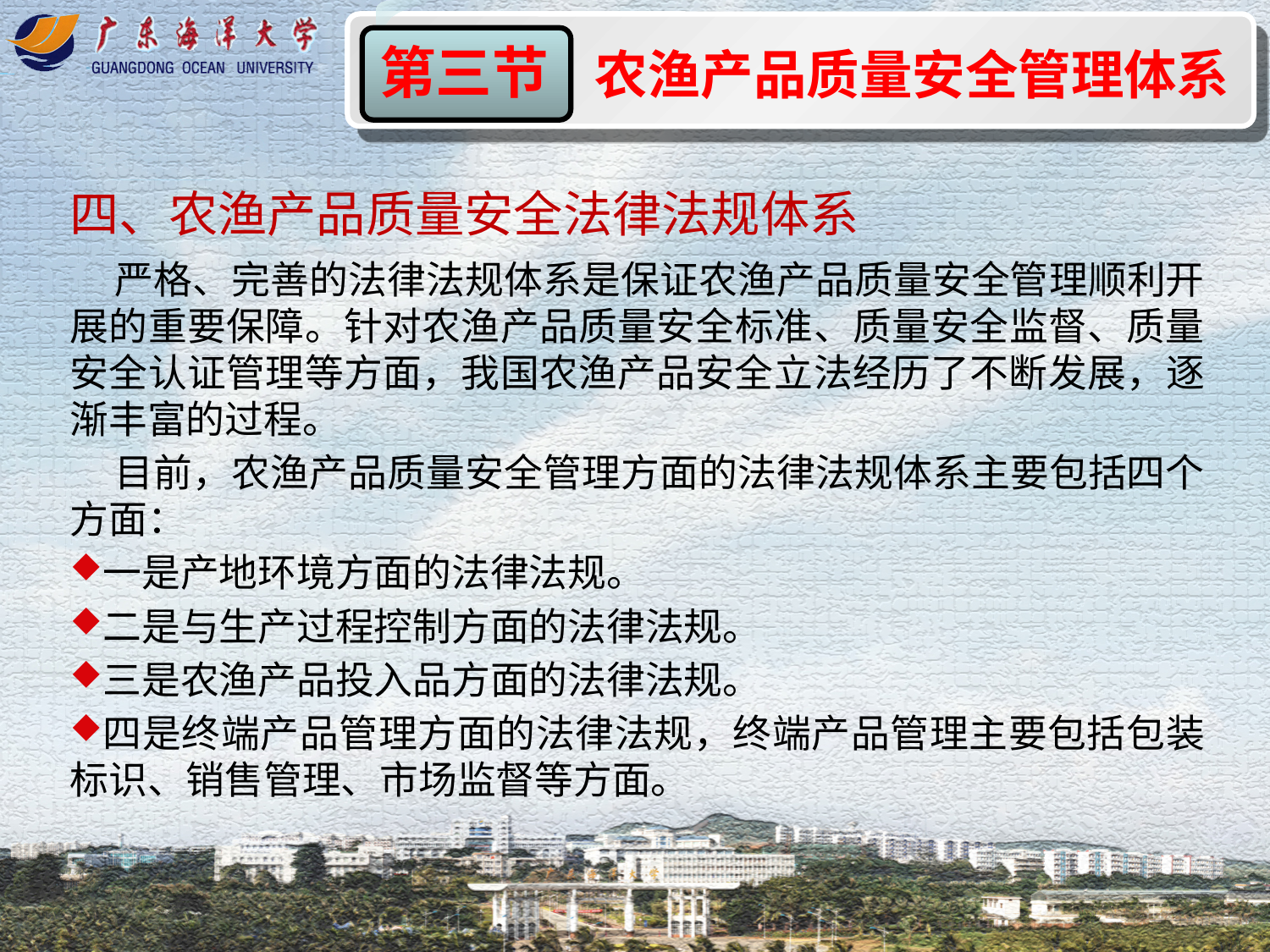

农渔产品质量安全管理体系

第三节
四、农渔产品质量安全法律法规体系
    严格、完善的法律法规体系是保证农渔产品质量安全管理顺利开展的重要保障。针对农渔产品质量安全标准、质量安全监督、质量安全认证管理等方面，我国农渔产品安全立法经历了不断发展，逐渐丰富的过程。
    目前，农渔产品质量安全管理方面的法律法规体系主要包括四个方面：
一是产地环境方面的法律法规。
二是与生产过程控制方面的法律法规。
三是农渔产品投入品方面的法律法规。
四是终端产品管理方面的法律法规，终端产品管理主要包括包装标识、销售管理、市场监督等方面。